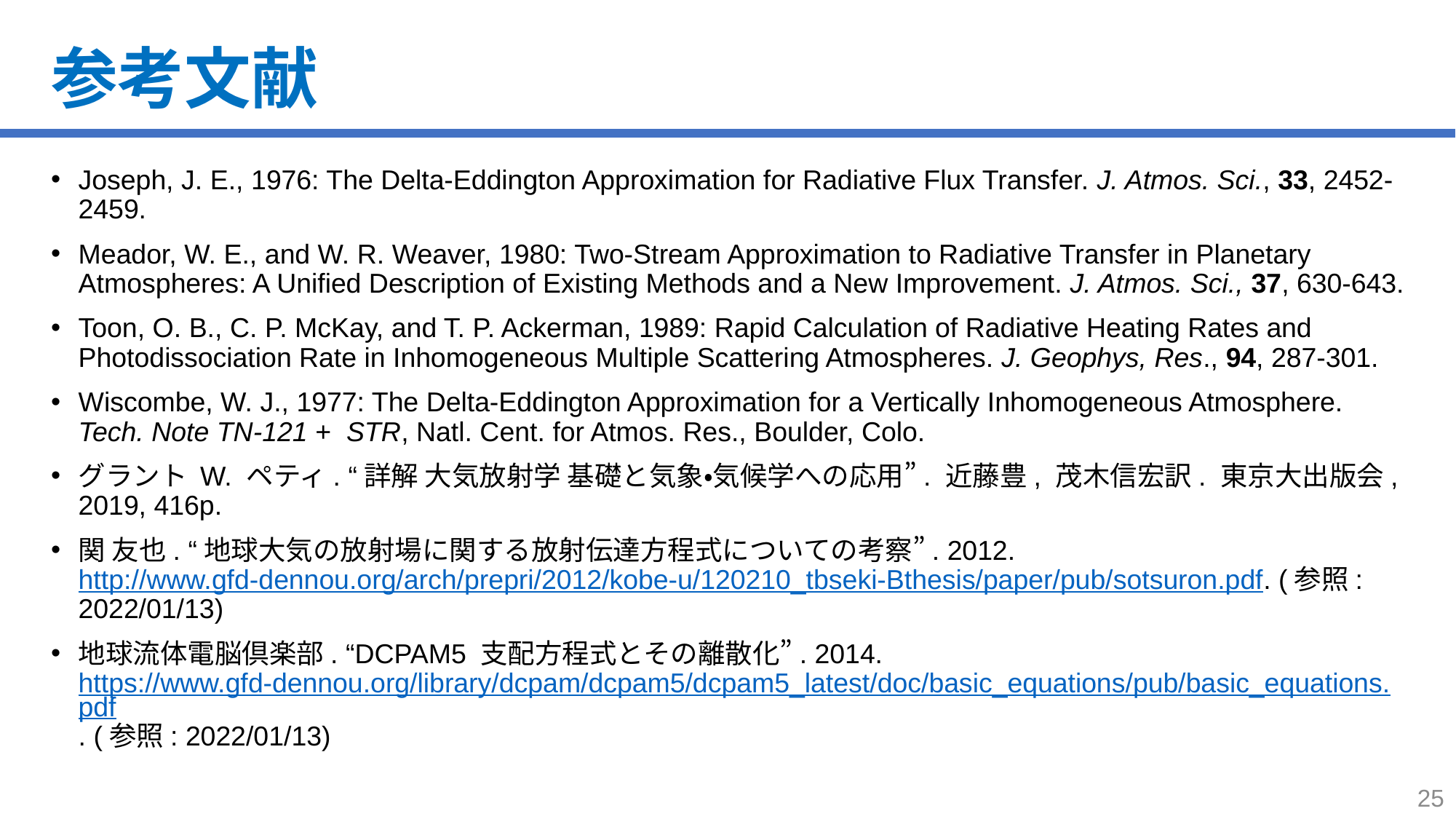

# 参考文献
Joseph, J. E., 1976: The Delta-Eddington Approximation for Radiative Flux Transfer. J. Atmos. Sci., 33, 2452-2459.
Meador, W. E., and W. R. Weaver, 1980: Two-Stream Approximation to Radiative Transfer in Planetary Atmospheres: A Unified Description of Existing Methods and a New Improvement. J. Atmos. Sci., 37, 630-643.
Toon, O. B., C. P. McKay, and T. P. Ackerman, 1989: Rapid Calculation of Radiative Heating Rates and Photodissociation Rate in Inhomogeneous Multiple Scattering Atmospheres. J. Geophys, Res., 94, 287-301.
Wiscombe, W. J., 1977: The Delta-Eddington Approximation for a Vertically Inhomogeneous Atmosphere. Tech. Note TN-121 +  STR, Natl. Cent. for Atmos. Res., Boulder, Colo.
グラント W. ペティ. “詳解 大気放射学 基礎と気象・気候学への応用”. 近藤豊, 茂木信宏訳. 東京大出版会, 2019, 416p.
関 友也. “地球大気の放射場に関する放射伝達方程式についての考察”. 2012. http://www.gfd-dennou.org/arch/prepri/2012/kobe-u/120210_tbseki-Bthesis/paper/pub/sotsuron.pdf. (参照: 2022/01/13)
地球流体電脳倶楽部. “DCPAM5 支配方程式とその離散化”. 2014. https://www.gfd-dennou.org/library/dcpam/dcpam5/dcpam5_latest/doc/basic_equations/pub/basic_equations.pdf. (参照: 2022/01/13)
25